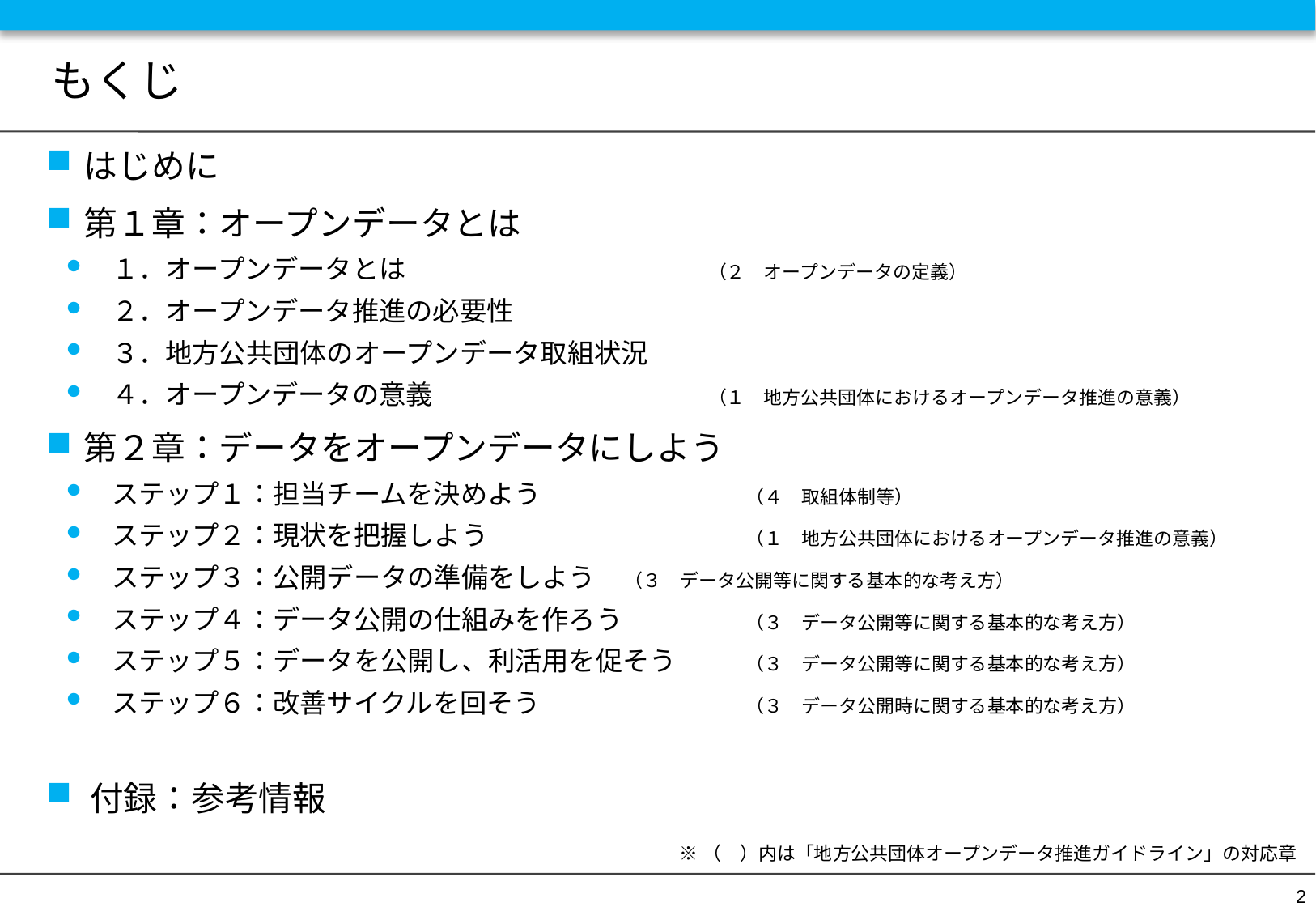

# もくじ
はじめに
第１章：オープンデータとは
１．オープンデータとは　　　　　　　　　　　 （２　オープンデータの定義）
２．オープンデータ推進の必要性
３．地方公共団体のオープンデータ取組状況
４．オープンデータの意義　　　　　　　　　　 （１　地方公共団体におけるオープンデータ推進の意義）
第２章：データをオープンデータにしよう
ステップ１：担当チームを決めよう		　（４　取組体制等）
ステップ２：現状を把握しよう		　（１　地方公共団体におけるオープンデータ推進の意義）
ステップ３：公開データの準備をしよう	　（３　データ公開等に関する基本的な考え方）
ステップ４：データ公開の仕組みを作ろう	　（３　データ公開等に関する基本的な考え方）
ステップ５：データを公開し、利活用を促そう	　（３　データ公開等に関する基本的な考え方）
ステップ６：改善サイクルを回そう		　（３　データ公開時に関する基本的な考え方）

付録：参考情報
※（　）内は「地方公共団体オープンデータ推進ガイドライン」の対応章
2